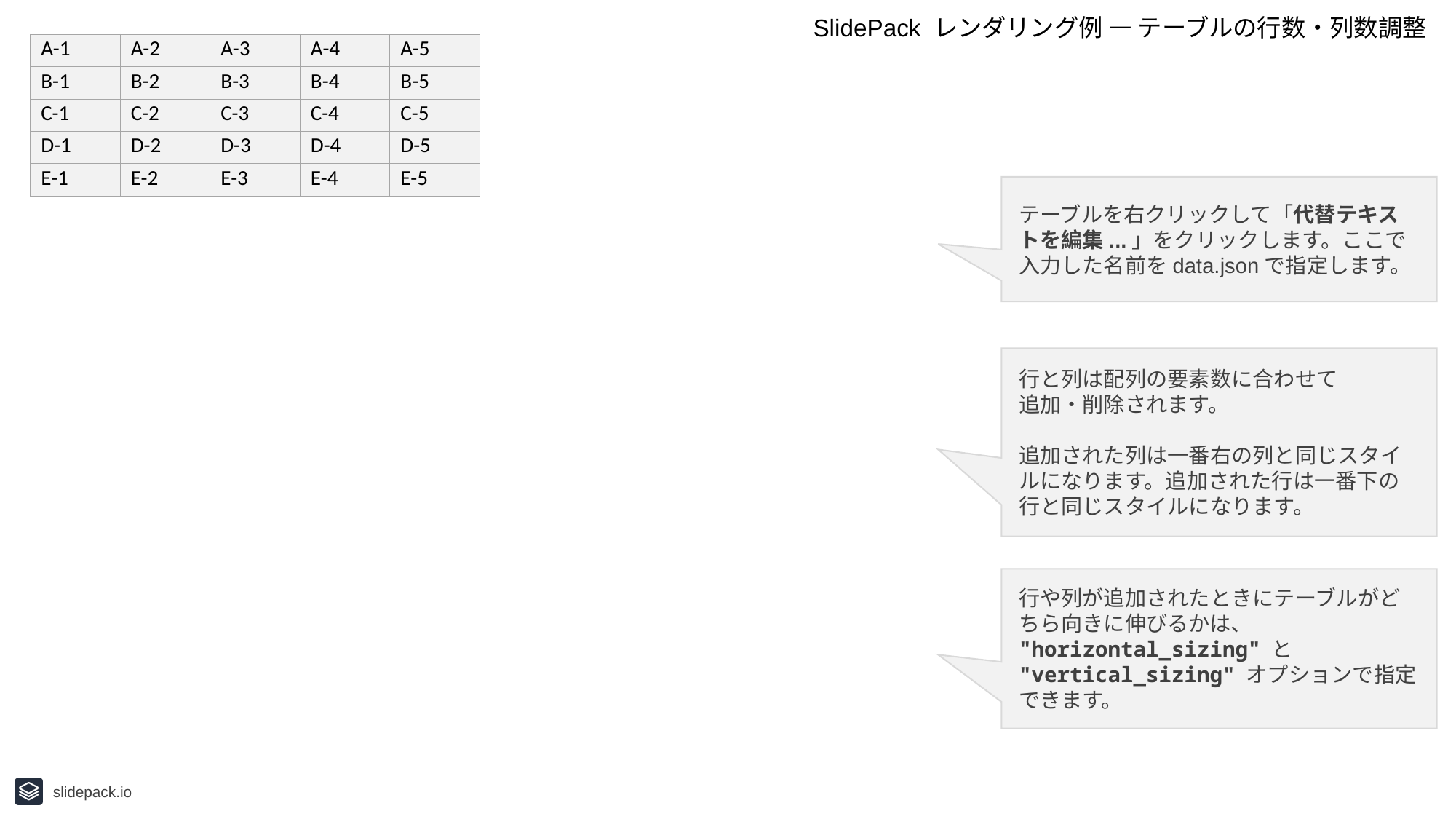

SlidePack レンダリング例 ― テーブルの行数・列数調整
| A-1 | A-2 | A-3 | A-4 | A-5 |
| --- | --- | --- | --- | --- |
| B-1 | B-2 | B-3 | B-4 | B-5 |
| C-1 | C-2 | C-3 | C-4 | C-5 |
| D-1 | D-2 | D-3 | D-4 | D-5 |
| E-1 | E-2 | E-3 | E-4 | E-5 |
テーブルを右クリックして「代替テキストを編集...」をクリックします。ここで入力した名前をdata.jsonで指定します。
行と列は配列の要素数に合わせて
追加・削除されます。

追加された列は一番右の列と同じスタイルになります。追加された行は一番下の行と同じスタイルになります。
行や列が追加されたときにテーブルがどちら向きに伸びるかは、 "horizontal_sizing" と "vertical_sizing" オプションで指定できます。